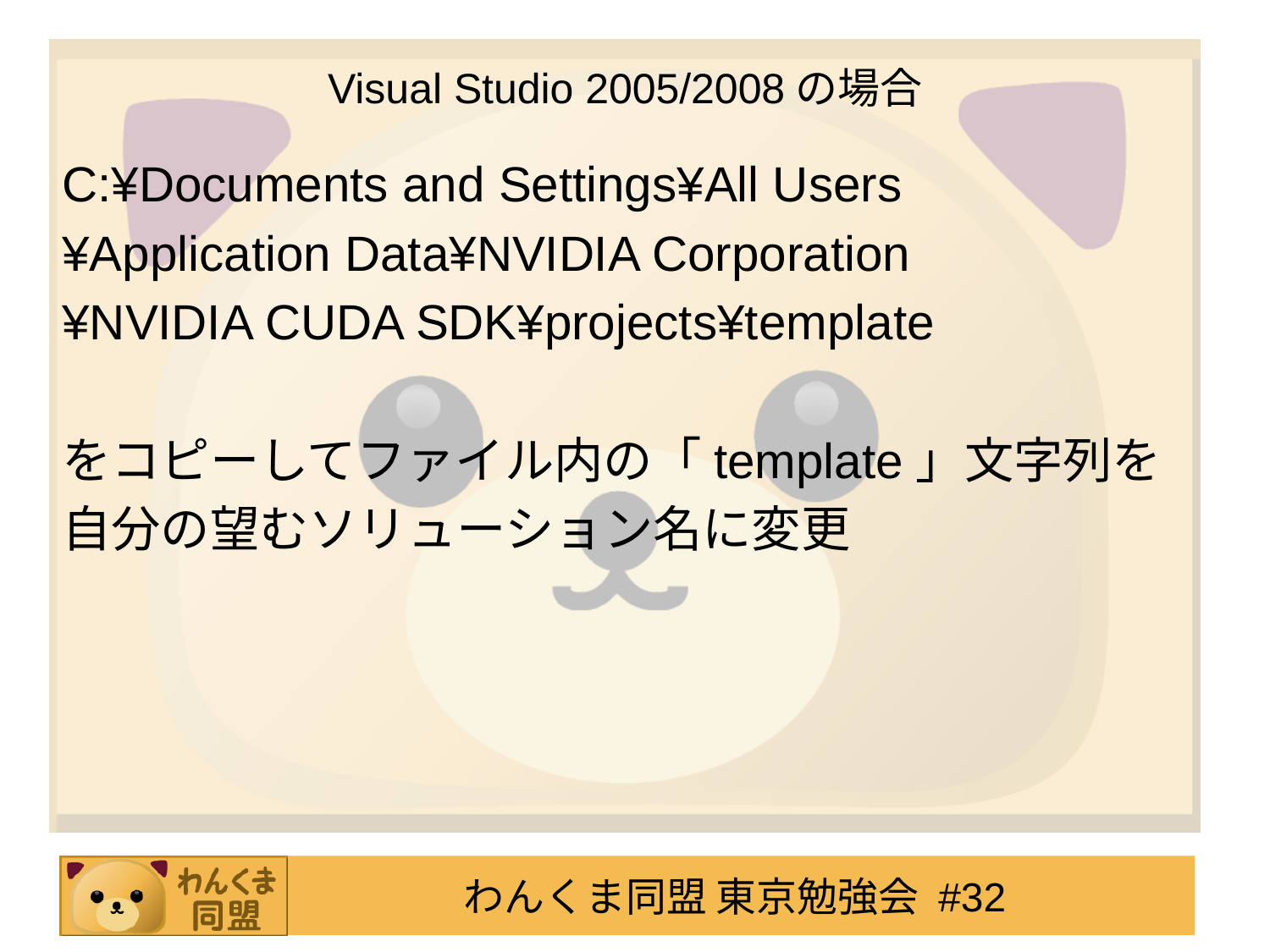

# Visual Studio 2005/2008の場合
C:¥Documents and Settings¥All Users
¥Application Data¥NVIDIA Corporation
¥NVIDIA CUDA SDK¥projects¥template

をコピーしてファイル内の「template」文字列を
自分の望むソリューション名に変更